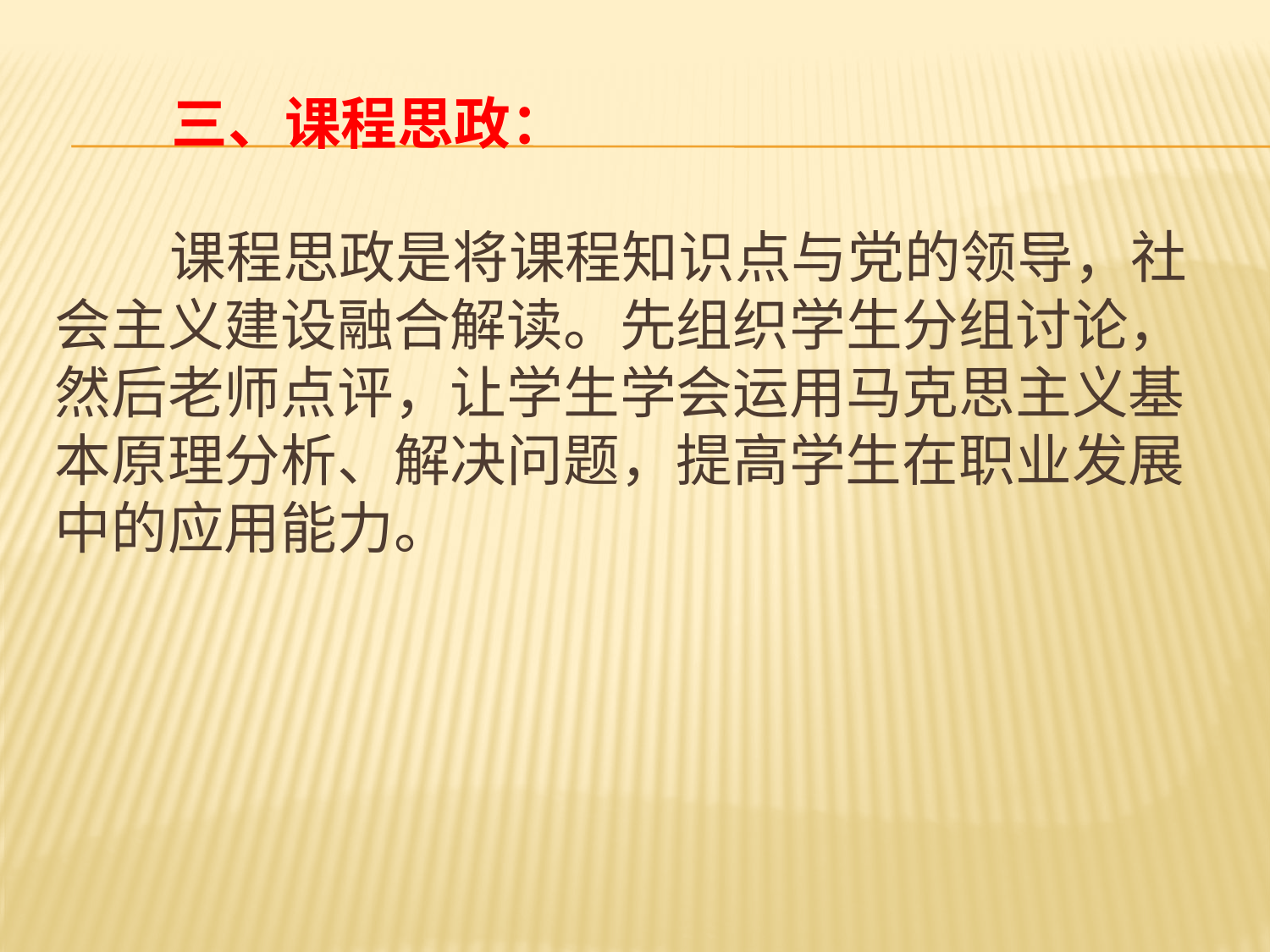

# 三、课程思政：
        课程思政是将课程知识点与党的领导，社会主义建设融合解读。先组织学生分组讨论，然后老师点评，让学生学会运用马克思主义基本原理分析、解决问题，提高学生在职业发展中的应用能力。